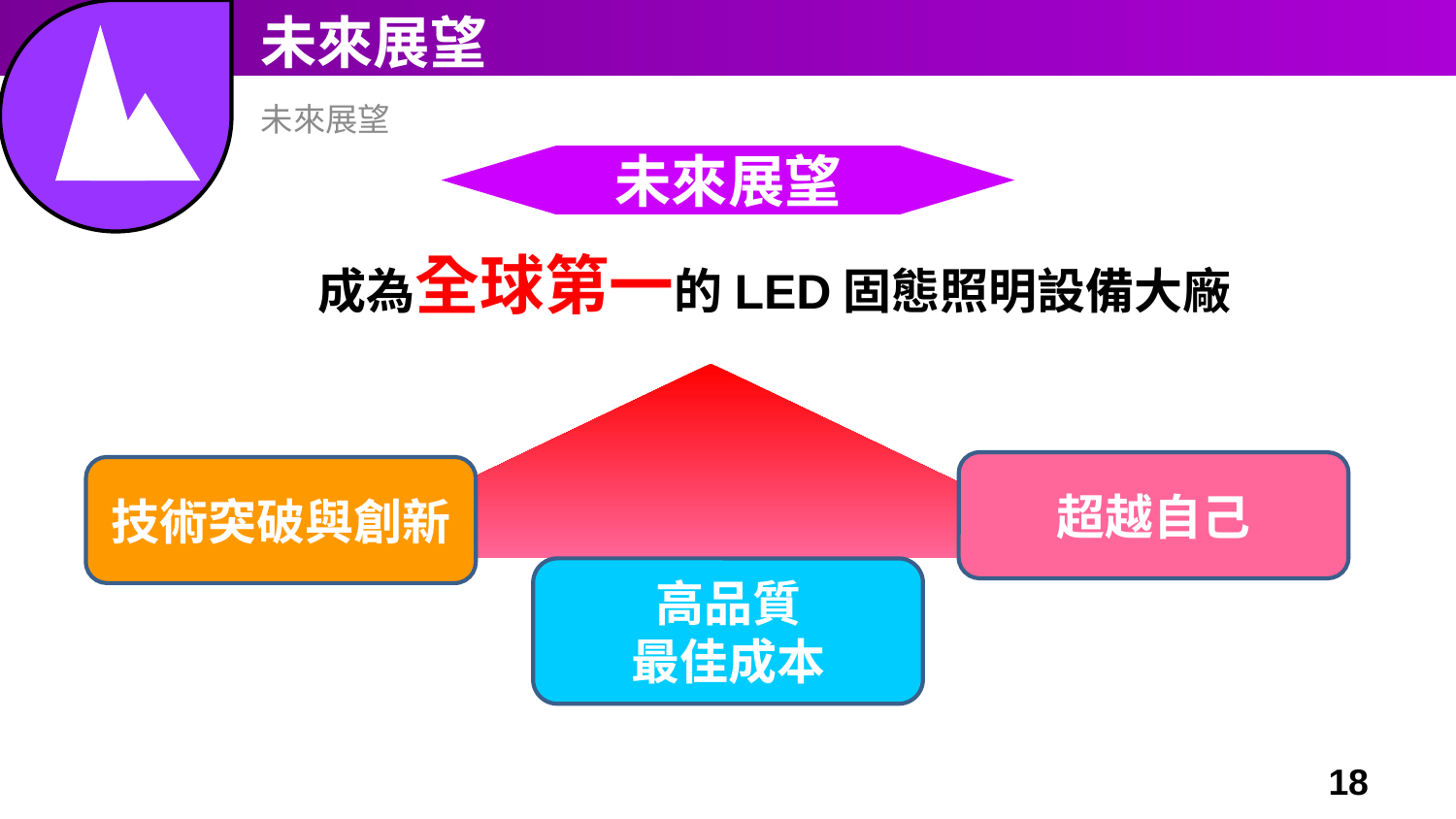

未來展望
未來展望
成為全球第一的LED固態照明設備大廠

超越自己
技術突破與創新
高品質
最佳成本

18